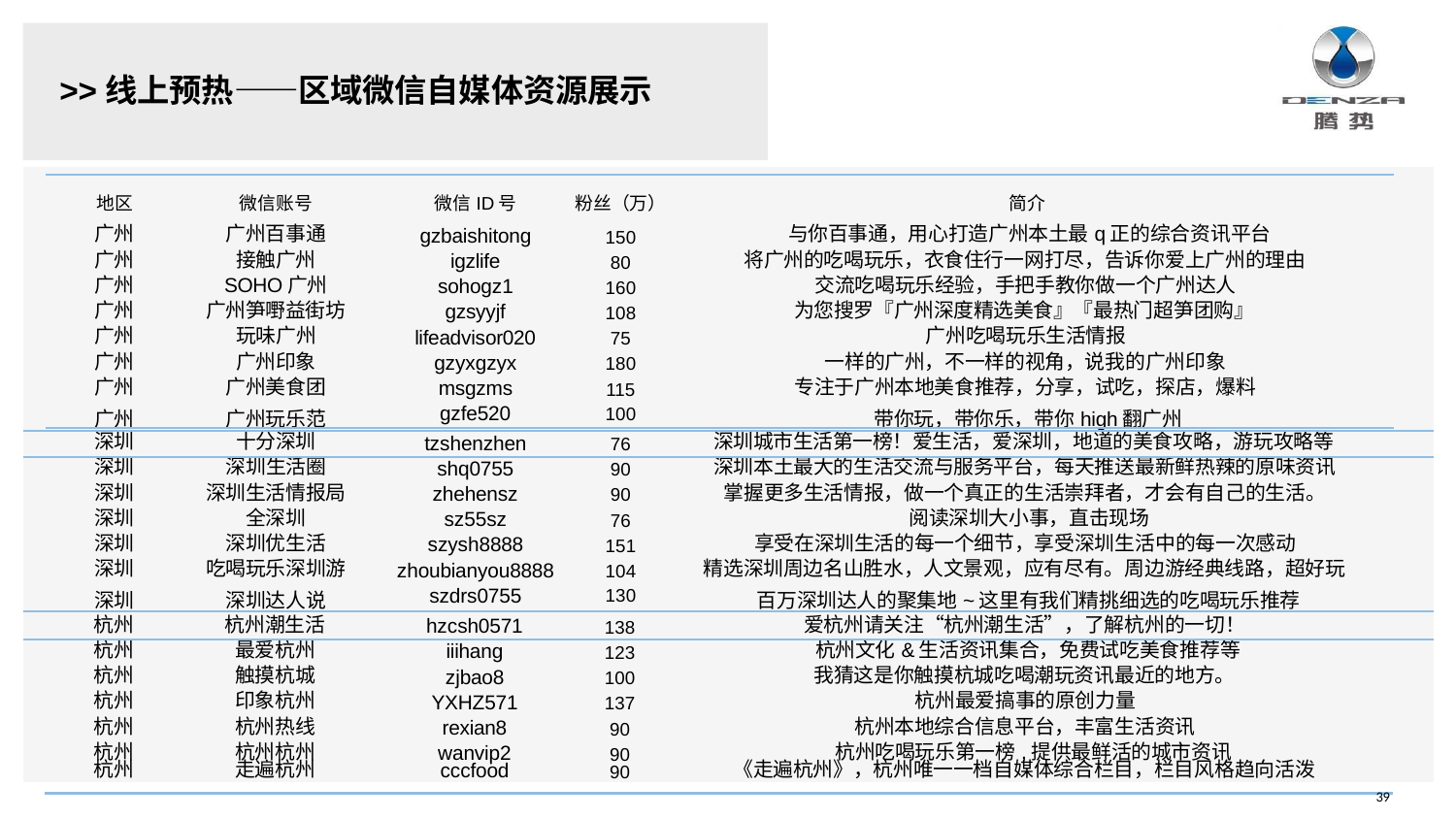

# >>线上预热——区域微信自媒体资源展示

| 地区 | 微信账号 | 微信ID号 | 粉丝（万） | 简介 |
| --- | --- | --- | --- | --- |
| 广州 | 广州百事通 | gzbaishitong | 150 | 与你百事通，用心打造广州本土最q正的综合资讯平台 |
| 广州 | 接触广州 | igzlife | 80 | 将广州的吃喝玩乐，衣食住行一网打尽，告诉你爱上广州的理由 |
| 广州 | SOHO广州 | sohogz1 | 160 | 交流吃喝玩乐经验，手把手教你做一个广州达人 |
| 广州 | 广州笋嘢益街坊 | gzsyyjf | 108 | 为您搜罗『广州深度精选美食』『最热门超笋团购』 |
| 广州 | 玩味广州 | lifeadvisor020 | 75 | 广州吃喝玩乐生活情报 |
| 广州 | 广州印象 | gzyxgzyx | 180 | 一样的广州，不一样的视角，说我的广州印象 |
| 广州 | 广州美食团 | msgzms | 115 | 专注于广州本地美食推荐，分享，试吃，探店，爆料 |
| 广州 | 广州玩乐范 | gzfe520 | 100 | 带你玩，带你乐，带你high翻广州 |
| 深圳 | 十分深圳 | tzshenzhen | 76 | 深圳城市生活第一榜！爱生活，爱深圳，地道的美食攻略，游玩攻略等 |
| 深圳 | 深圳生活圈 | shq0755 | 90 | 深圳本土最大的生活交流与服务平台，每天推送最新鲜热辣的原味资讯 |
| 深圳 | 深圳生活情报局 | zhehensz | 90 | 掌握更多生活情报，做一个真正的生活崇拜者，才会有自己的生活。 |
| 深圳 | 全深圳 | sz55sz | 76 | 阅读深圳大小事，直击现场 |
| 深圳 | 深圳优生活 | szysh8888 | 151 | 享受在深圳生活的每一个细节，享受深圳生活中的每一次感动 |
| 深圳 | 吃喝玩乐深圳游 | zhoubianyou8888 | 104 | 精选深圳周边名山胜水，人文景观，应有尽有。周边游经典线路，超好玩 |
| 深圳 | 深圳达人说 | szdrs0755 | 130 | 百万深圳达人的聚集地~这里有我们精挑细选的吃喝玩乐推荐 |
| 杭州 | 杭州潮生活 | hzcsh0571 | 138 | 爱杭州请关注“杭州潮生活”，了解杭州的一切！ |
| 杭州 | 最爱杭州 | iiihang | 123 | 杭州文化&生活资讯集合，免费试吃美食推荐等 |
| 杭州 | 触摸杭城 | zjbao8 | 100 | 我猜这是你触摸杭城吃喝潮玩资讯最近的地方。 |
| 杭州 | 印象杭州 | YXHZ571 | 137 | 杭州最爱搞事的原创力量 |
| 杭州 | 杭州热线 | rexian8 | 90 | 杭州本地综合信息平台，丰富生活资讯 |
| 杭州 | 杭州杭州 | wanvip2 | 90 | 杭州吃喝玩乐第一榜,提供最鲜活的城市资讯 |
| 杭州 | 走遍杭州 | cccfood | 90 | 《走遍杭州》，杭州唯一一档自媒体综合栏目，栏目风格趋向活泼 |

39